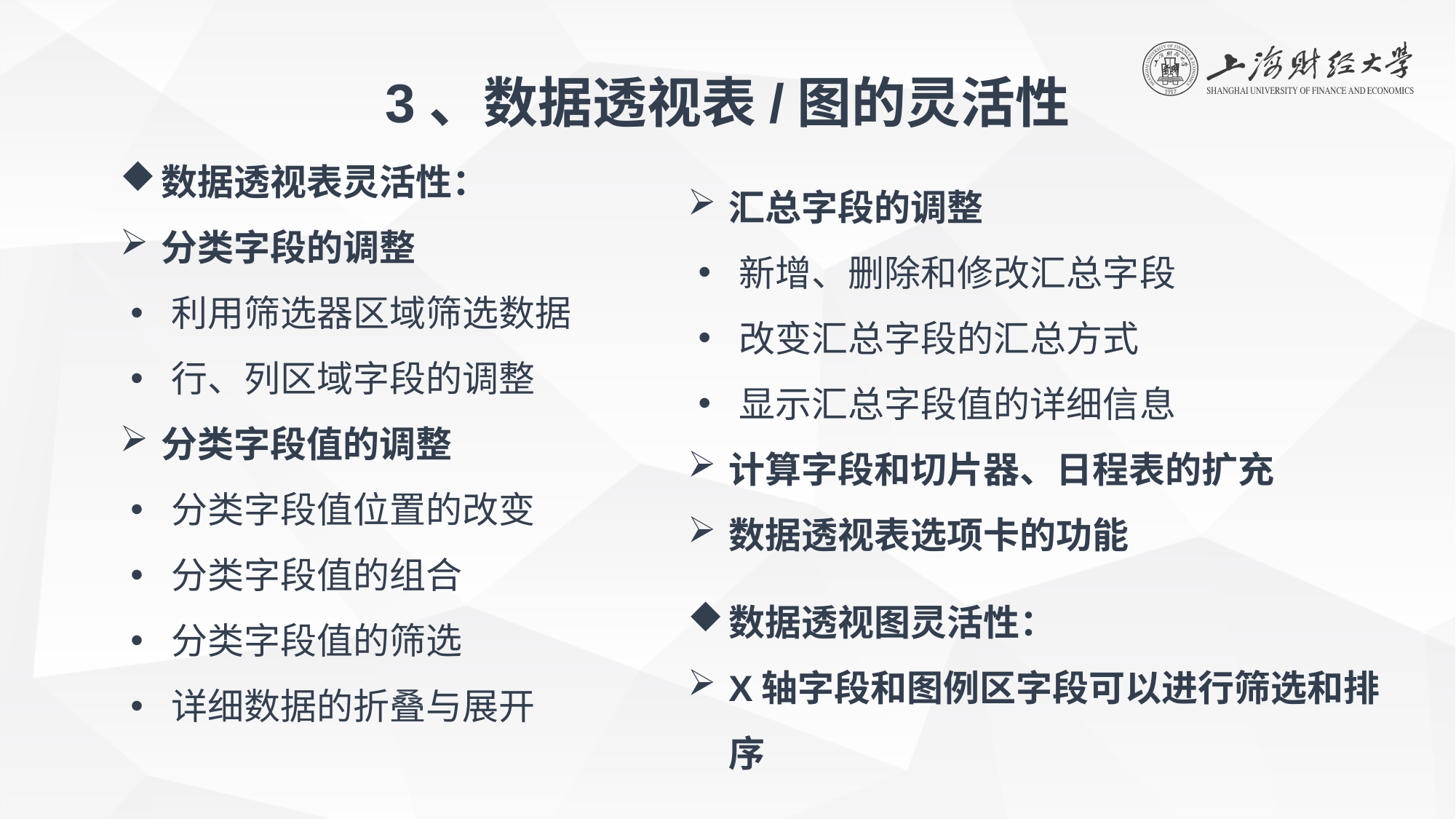

3、数据透视表/图的灵活性
数据透视表灵活性：
分类字段的调整
利用筛选器区域筛选数据
行、列区域字段的调整
分类字段值的调整
分类字段值位置的改变
分类字段值的组合
分类字段值的筛选
详细数据的折叠与展开
汇总字段的调整
新增、删除和修改汇总字段
改变汇总字段的汇总方式
显示汇总字段值的详细信息
计算字段和切片器、日程表的扩充
数据透视表选项卡的功能
数据透视图灵活性：
X轴字段和图例区字段可以进行筛选和排序